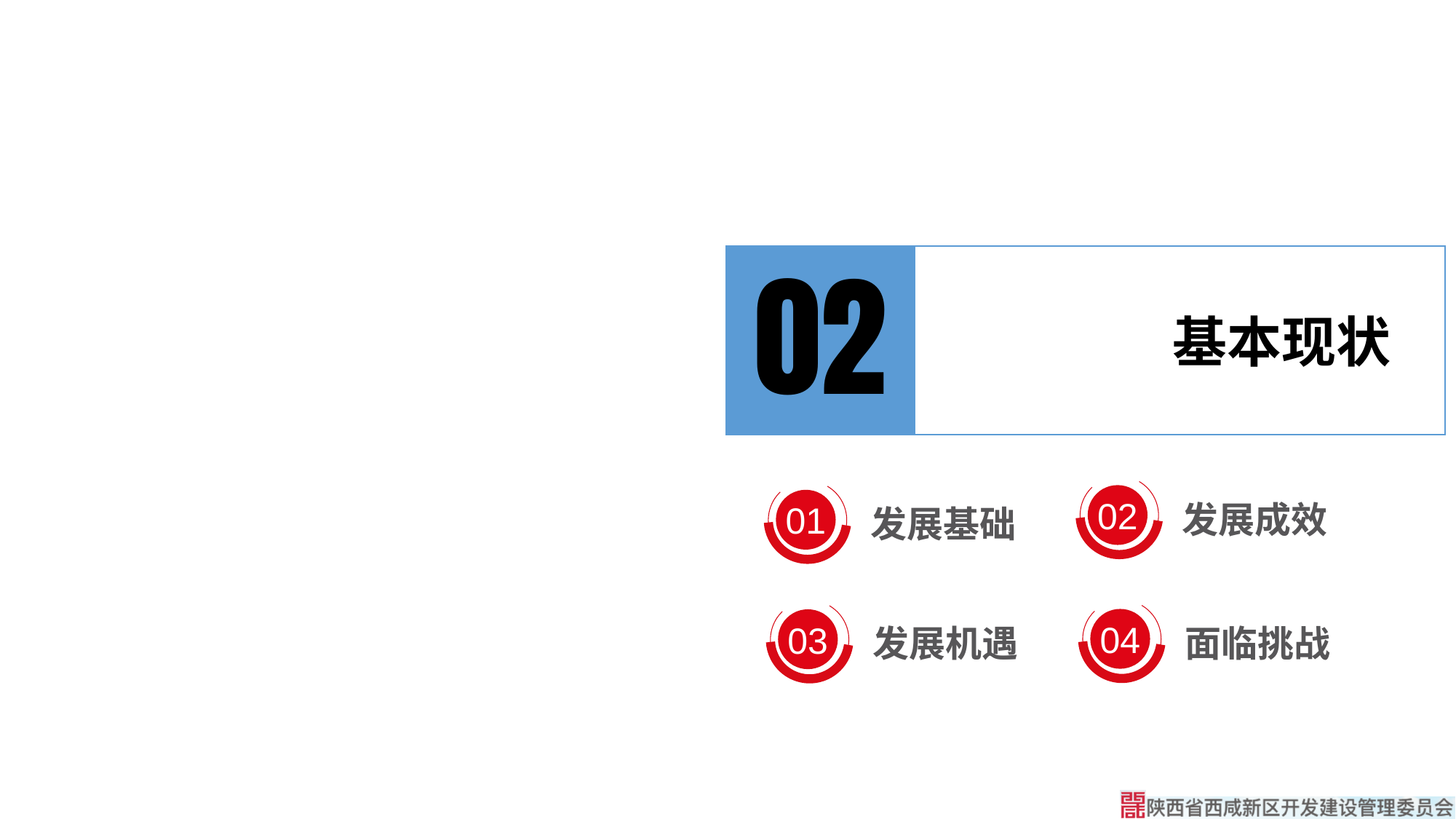

02
基本现状

02
发展成效

01
发展基础

04
面临挑战

03
发展机遇